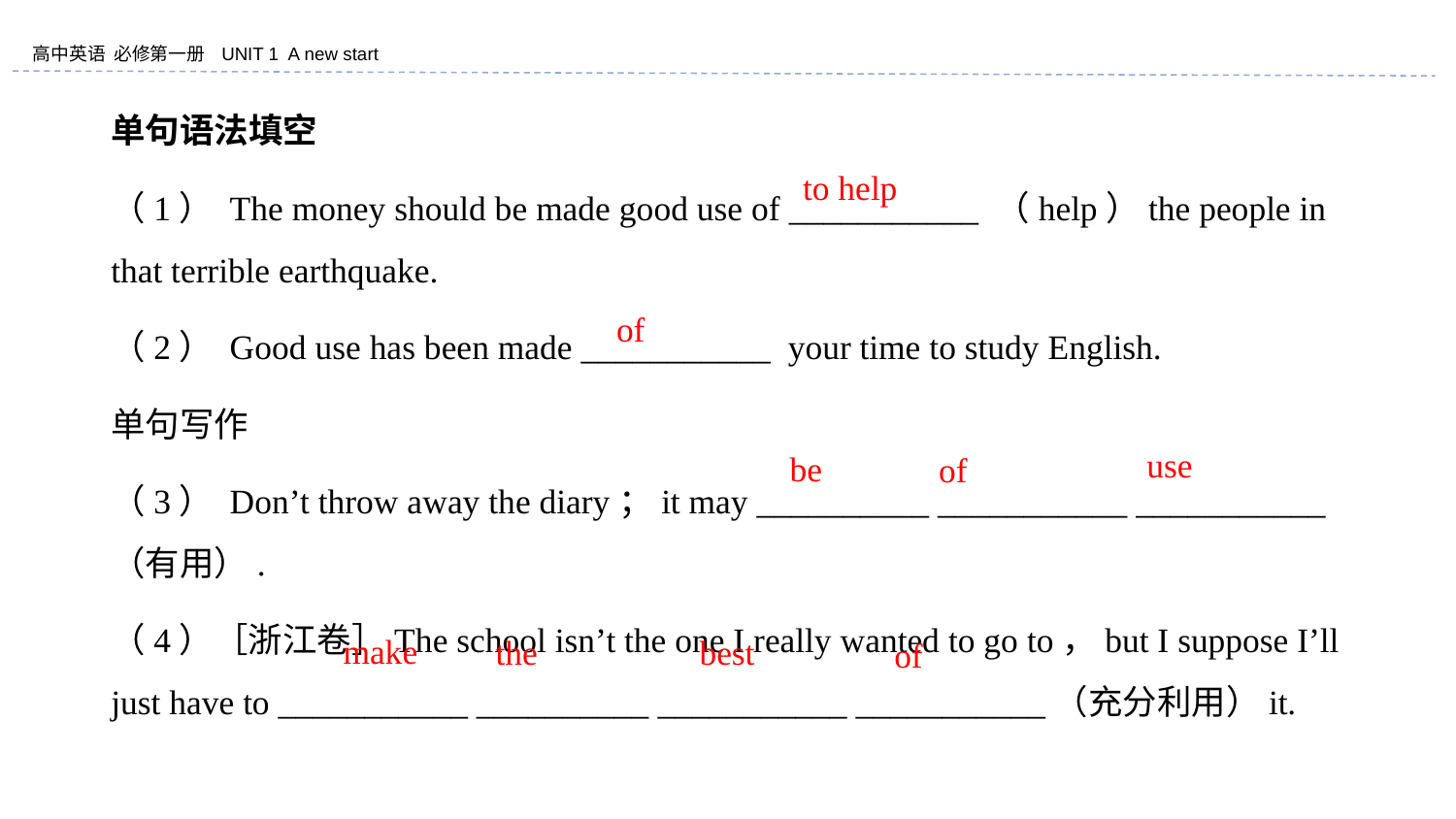

单句语法填空
（1） The money should be made good use of ___________ （help）the people in that terrible earthquake.
（2） Good use has been made ___________  your time to study English.
单句写作
（3） Don’t throw away the diary；it may __________ ___________ ___________ （有用）.
（4）［浙江卷］The school isn’t the one I really wanted to go to，but I suppose I’ll just have to ___________ __________ ___________ ___________（充分利用）it.

to help
of
use
be
of
make
best
the
of